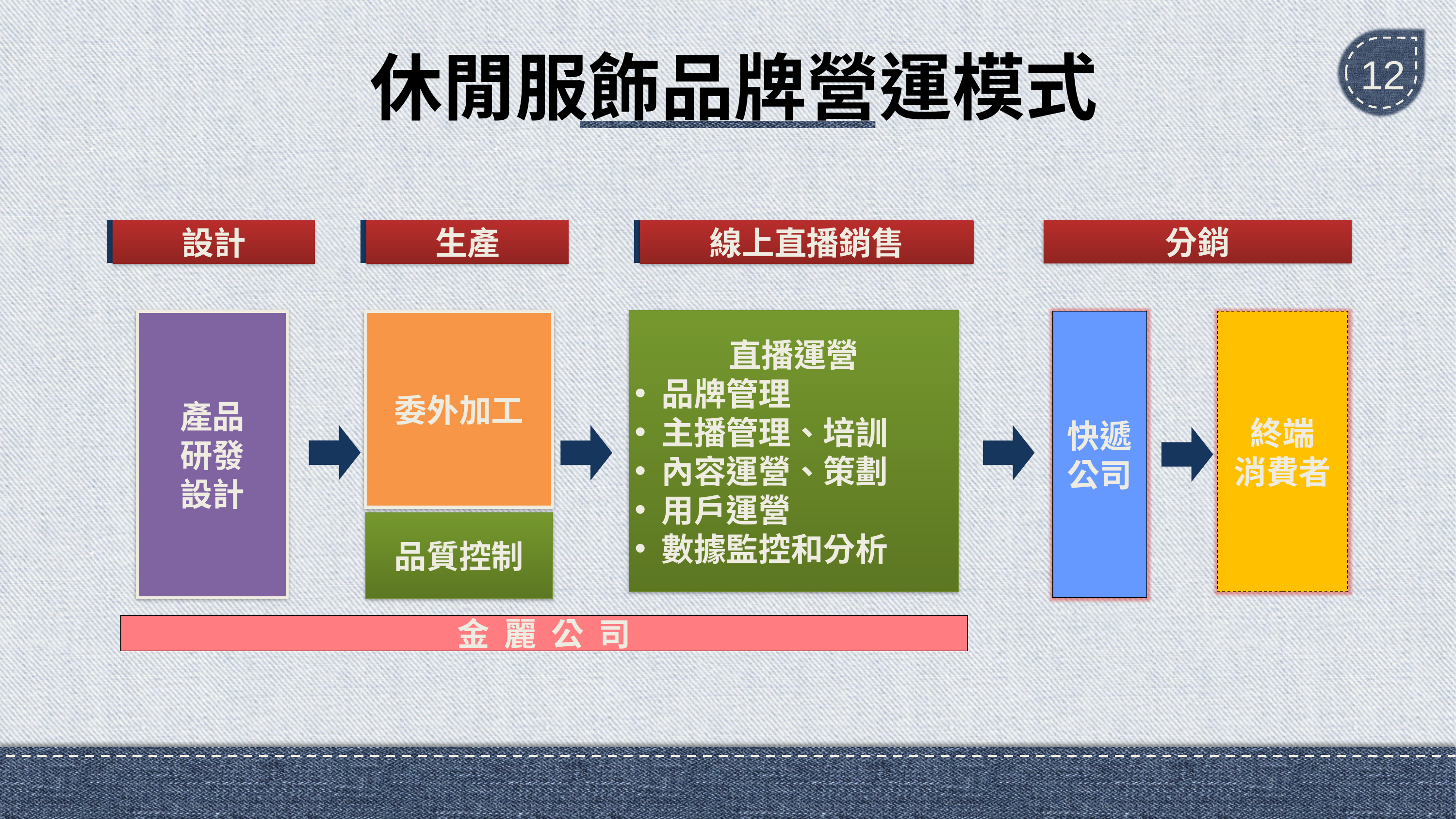

# 休閒服飾品牌營運模式
12

設計
訂貨會
生產
分銷
設計
生產
線上直播銷售
直播運營
 品牌管理
 主播管理、培訓
 內容運營、策劃
 用戶運營
 數據監控和分析
產品
研發
設計
委外加工
快遞
公司
終端
消費者

品質控制
金  麗  公  司